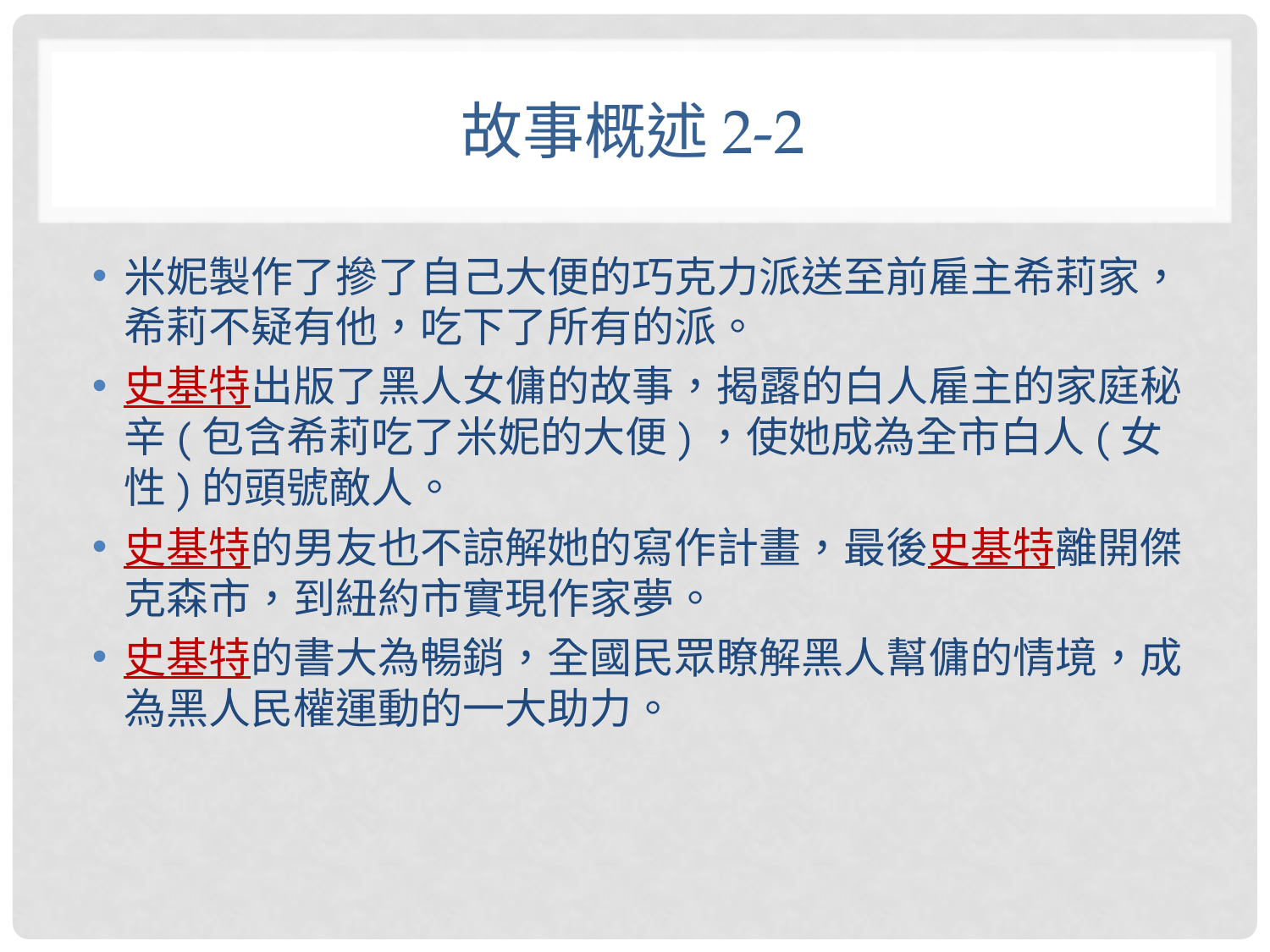

# 故事概述2-2
米妮製作了摻了自己大便的巧克力派送至前雇主希莉家，希莉不疑有他，吃下了所有的派。
史基特出版了黑人女傭的故事，揭露的白人雇主的家庭秘辛(包含希莉吃了米妮的大便)，使她成為全市白人(女性)的頭號敵人。
史基特的男友也不諒解她的寫作計畫，最後史基特離開傑克森市，到紐約市實現作家夢。
史基特的書大為暢銷，全國民眾瞭解黑人幫傭的情境，成為黑人民權運動的一大助力。